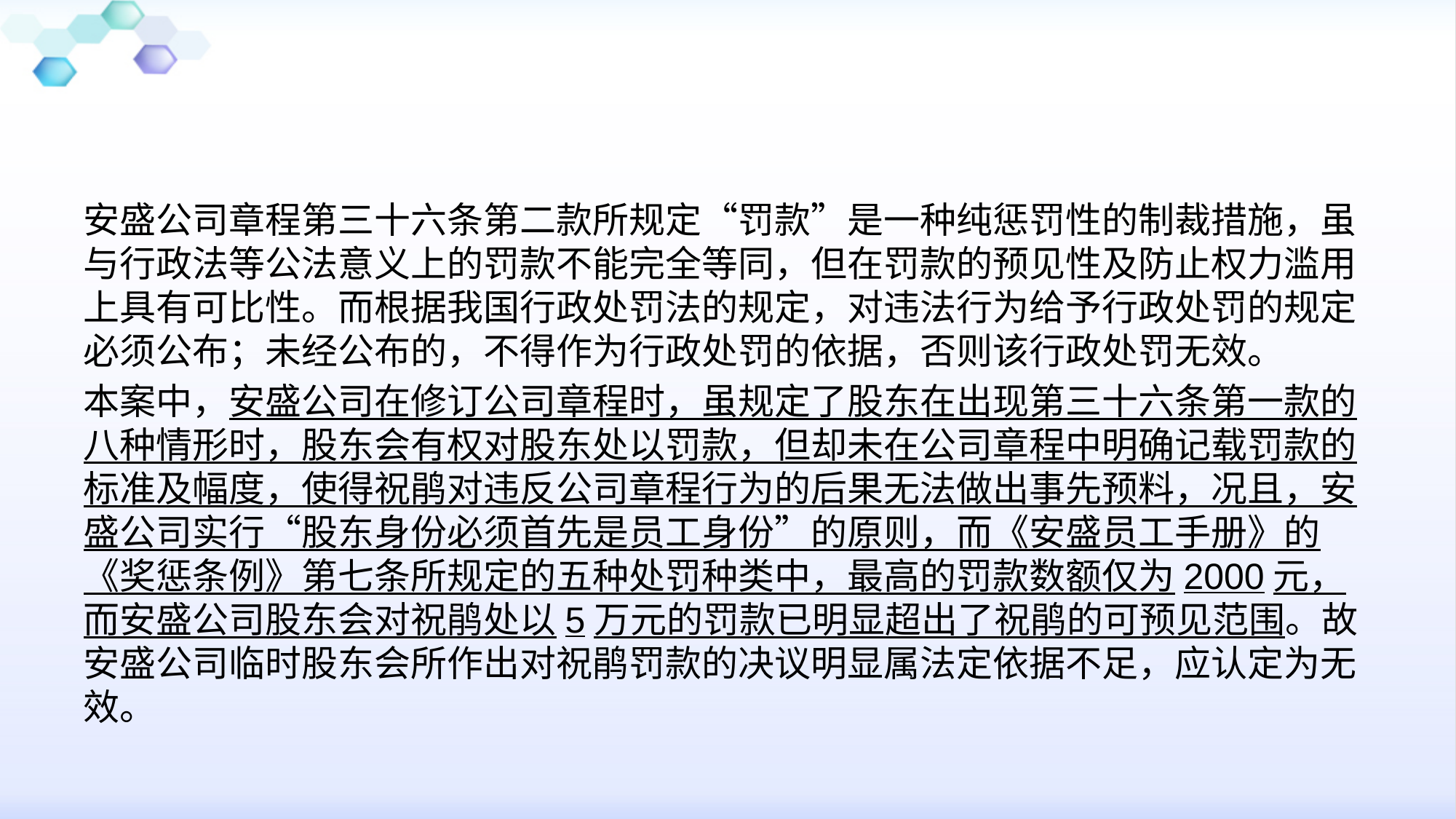

安盛公司章程第三十六条第二款所规定“罚款”是一种纯惩罚性的制裁措施，虽与行政法等公法意义上的罚款不能完全等同，但在罚款的预见性及防止权力滥用上具有可比性。而根据我国行政处罚法的规定，对违法行为给予行政处罚的规定必须公布；未经公布的，不得作为行政处罚的依据，否则该行政处罚无效。
本案中，安盛公司在修订公司章程时，虽规定了股东在出现第三十六条第一款的八种情形时，股东会有权对股东处以罚款，但却未在公司章程中明确记载罚款的标准及幅度，使得祝鹃对违反公司章程行为的后果无法做出事先预料，况且，安盛公司实行“股东身份必须首先是员工身份”的原则，而《安盛员工手册》的《奖惩条例》第七条所规定的五种处罚种类中，最高的罚款数额仅为2000元，而安盛公司股东会对祝鹃处以5万元的罚款已明显超出了祝鹃的可预见范围。故安盛公司临时股东会所作出对祝鹃罚款的决议明显属法定依据不足，应认定为无效。